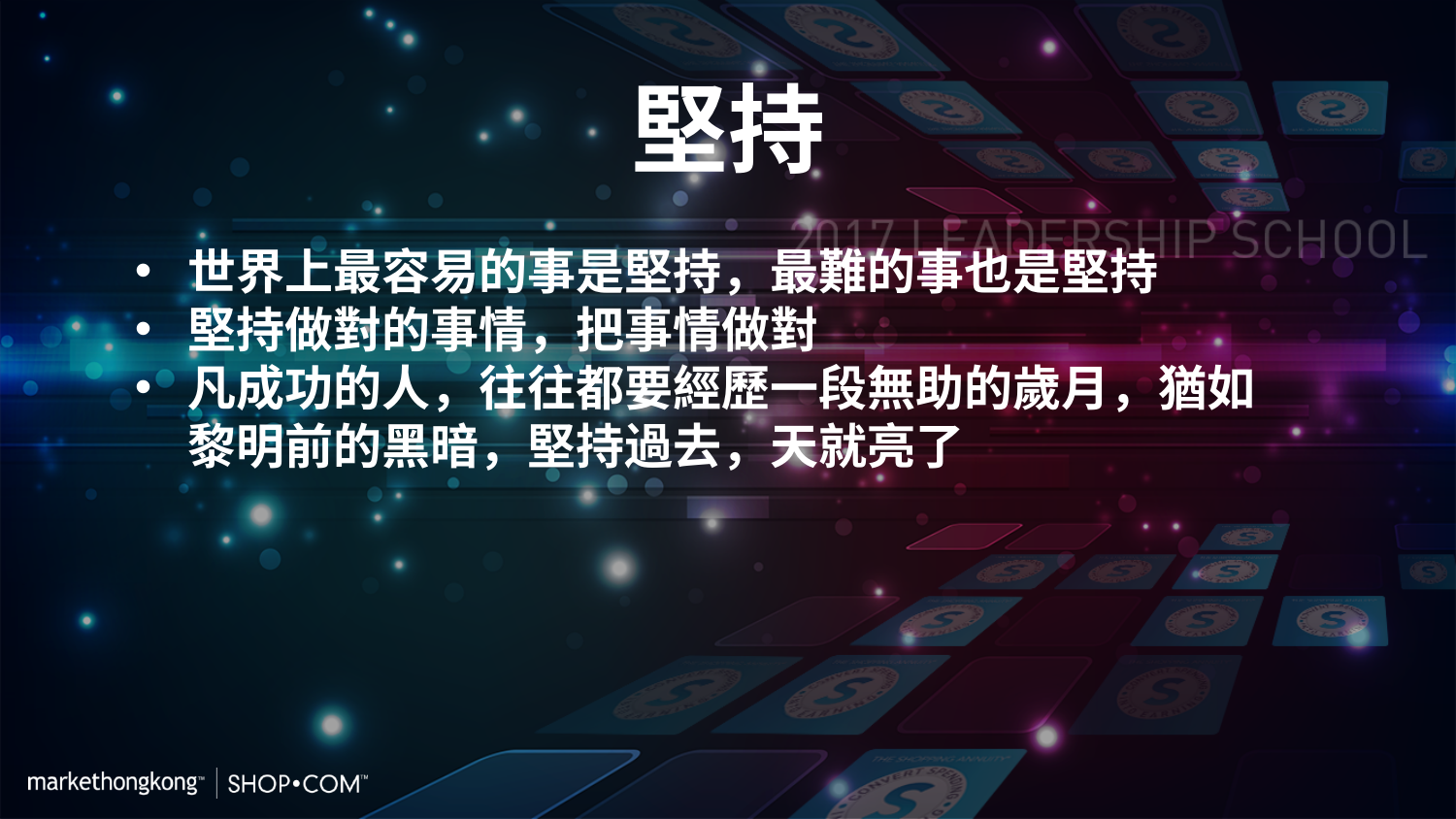

堅持
世界上最容易的事是堅持，最難的事也是堅持
堅持做對的事情，把事情做對
凡成功的人，往往都要經歷一段無助的歲月，猶如黎明前的黑暗，堅持過去，天就亮了